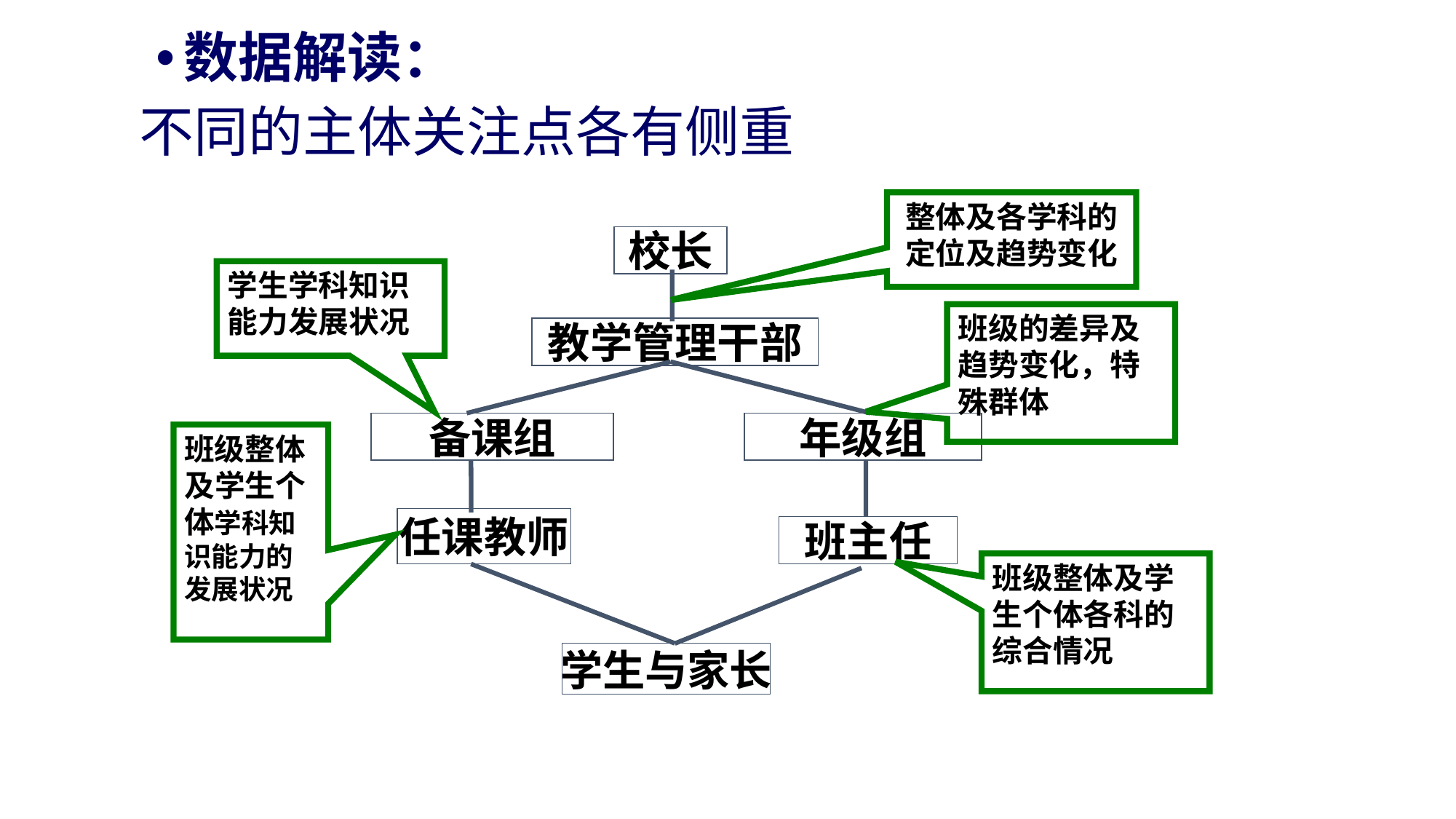

数据解读：
  不同的主体关注点各有侧重

整体及各学科的定位及趋势变化
校长
教学管理干部

备课组
年级组

任课教师
班主任

学生与家长
学生学科知识能力发展状况

班级的差异及趋势变化，特殊群体
班级整体及学生个体学科知识能力的发展状况

班级整体及学生个体各科的综合情况